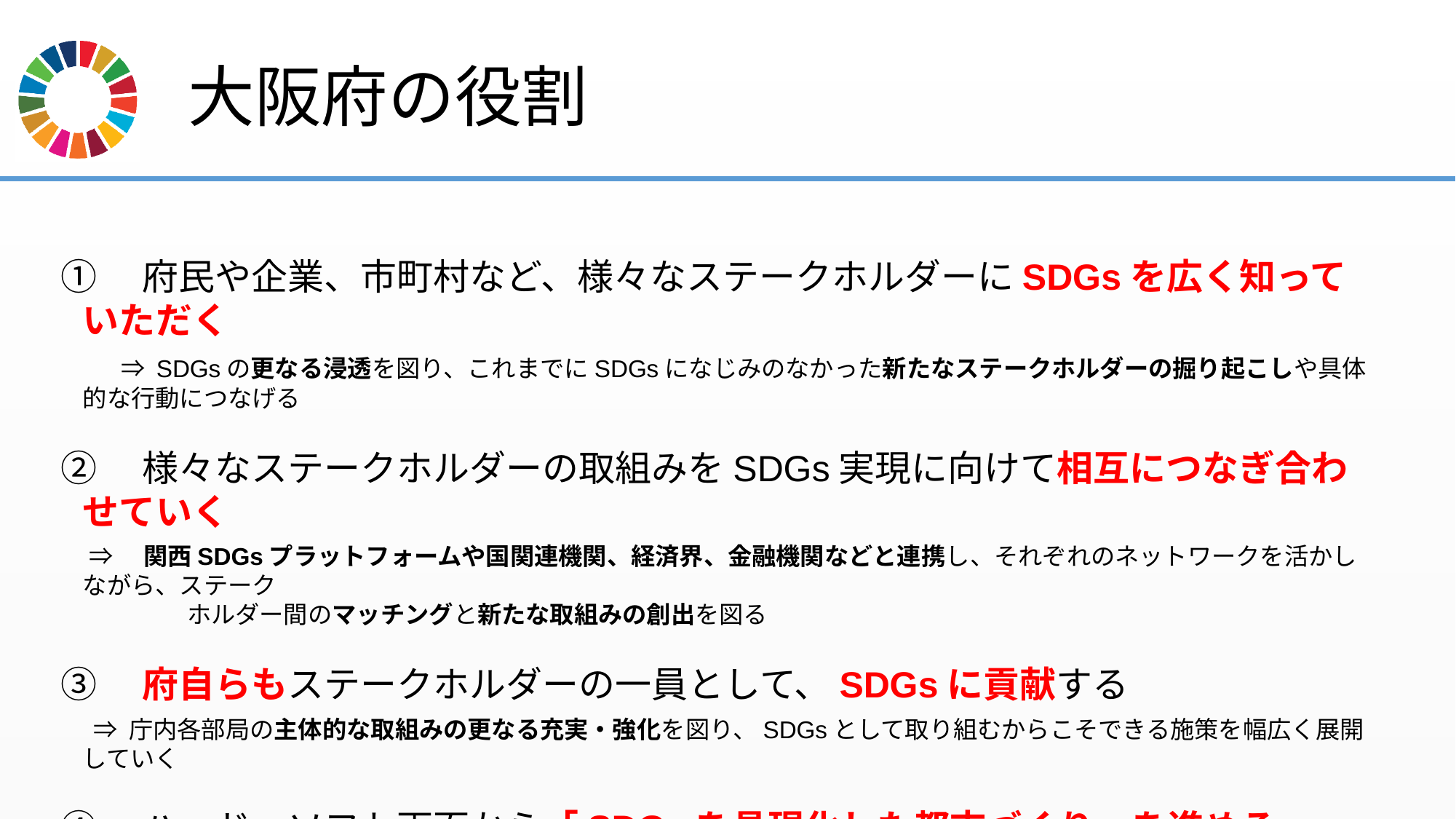

# 大阪府の役割
①　府民や企業、市町村など、様々なステークホルダーにSDGsを広く知っていただく
　　 ⇒ SDGsの更なる浸透を図り、これまでにSDGsになじみのなかった新たなステークホルダーの掘り起こしや具体的な行動につなげる

②　様々なステークホルダーの取組みをSDGs実現に向けて相互につなぎ合わせていく
      ⇒　関西SDGsプラットフォームや国関連機関、経済界、金融機関などと連携し、それぞれのネットワークを活かしながら、ステーク
　　　　　 ホルダー間のマッチングと新たな取組みの創出を図る

③　府自らもステークホルダーの一員として、SDGsに貢献する
      ⇒ 庁内各部局の主体的な取組みの更なる充実・強化を図り、SDGsとして取り組むからこそできる施策を幅広く展開していく

④　ハード・ソフト両面から「SDGsを具現化した都市づくり」を進める
　　　⇒ 大阪の持続的成長や、府民の豊かさ、安全・安心の実現に向け、SDGsの理念に沿った社会システムや価値観の変革を進める